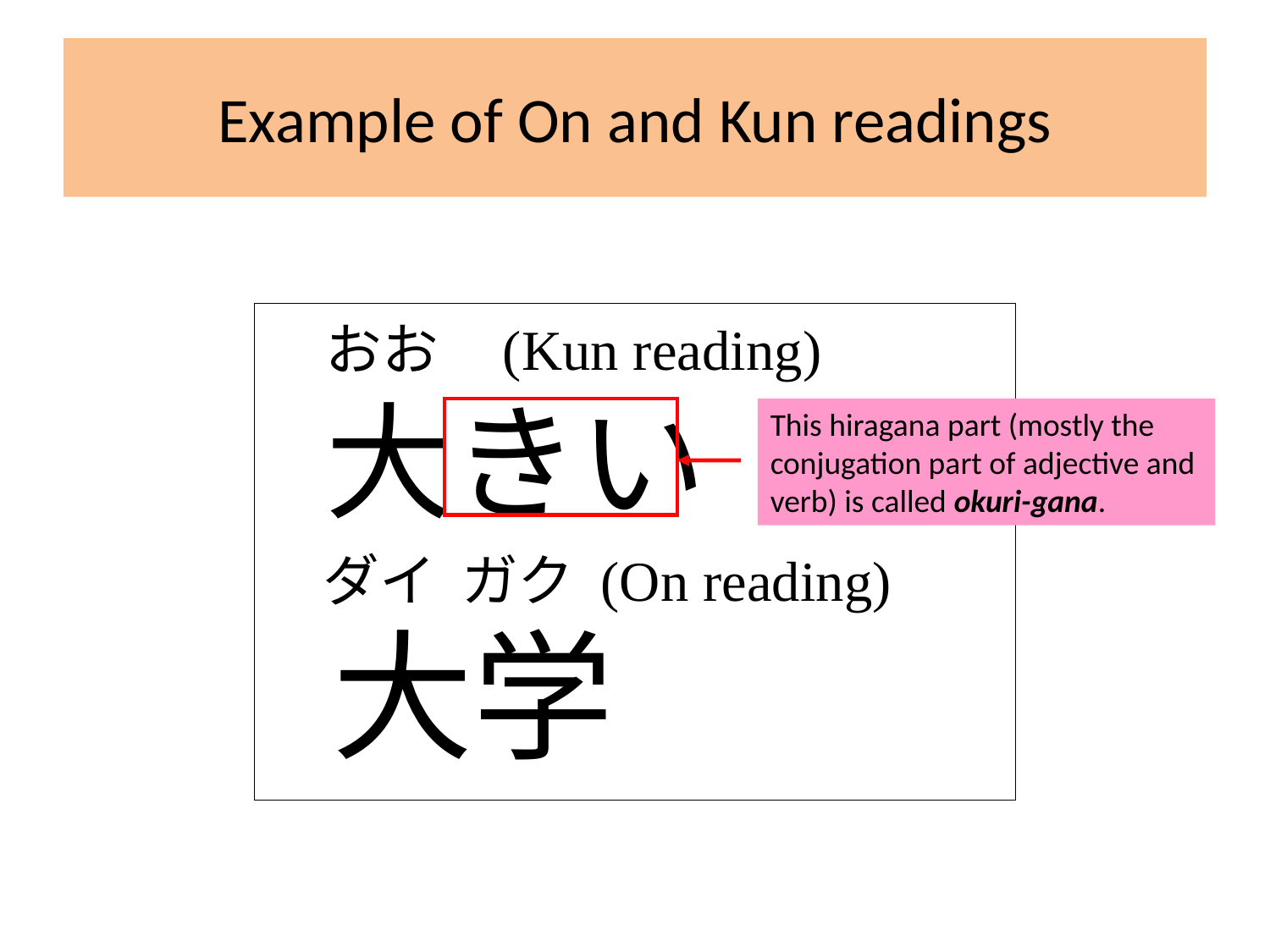

# Example of On and Kun readings
 おお    (Kun reading)
 大きい
　ダイ  ガク (On reading)
 大学

This hiragana part (mostly the
conjugation part of adjective and
verb) is called okuri-gana.